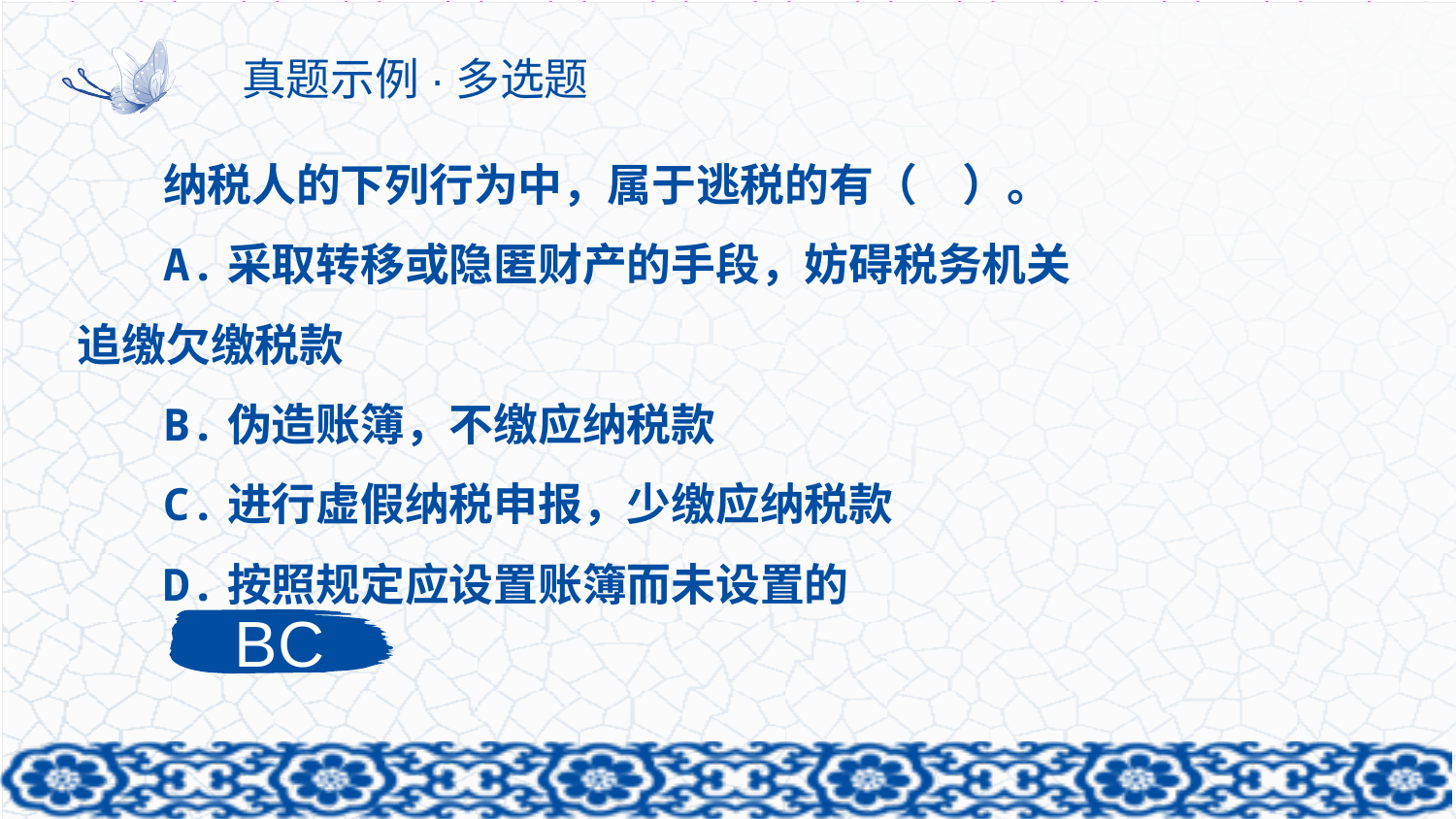

# 真题示例·多选题
纳税人的下列行为中，属于逃税的有（　）。
A.采取转移或隐匿财产的手段，妨碍税务机关追缴欠缴税款
B.伪造账簿，不缴应纳税款
C.进行虚假纳税申报，少缴应纳税款
D.按照规定应设置账簿而未设置的
BC